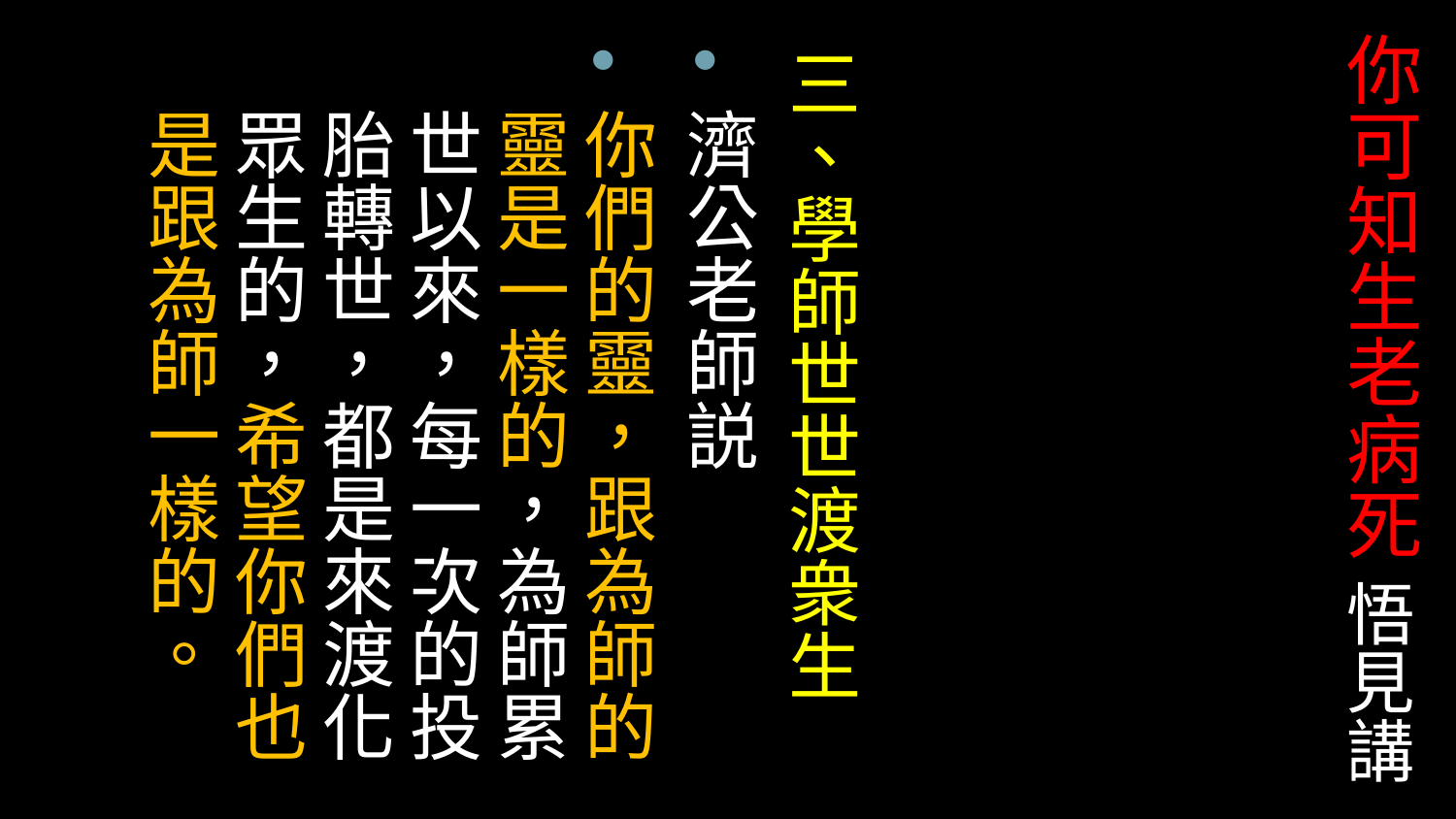

# 你可知生老病死 悟見講
三、學師世世渡衆生
濟公老師説
你們的靈，跟為師的靈是一樣的，為師累世以來，每一次的投胎轉世，都是來渡化眾生的，希望你們也是跟為師一樣的。